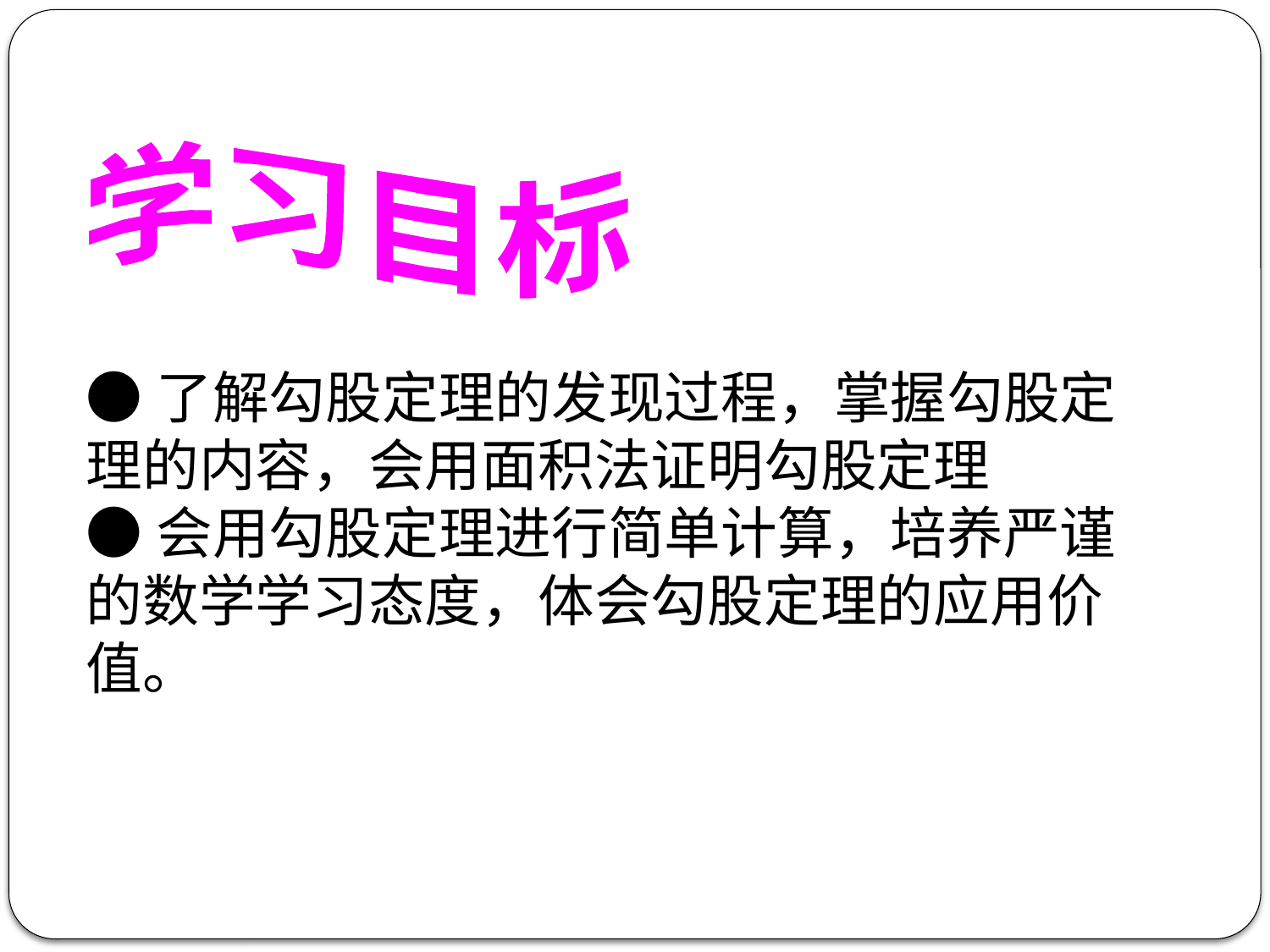

学习目标
●了解勾股定理的发现过程，掌握勾股定理的内容，会用面积法证明勾股定理
●会用勾股定理进行简单计算，培养严谨的数学学习态度，体会勾股定理的应用价值。